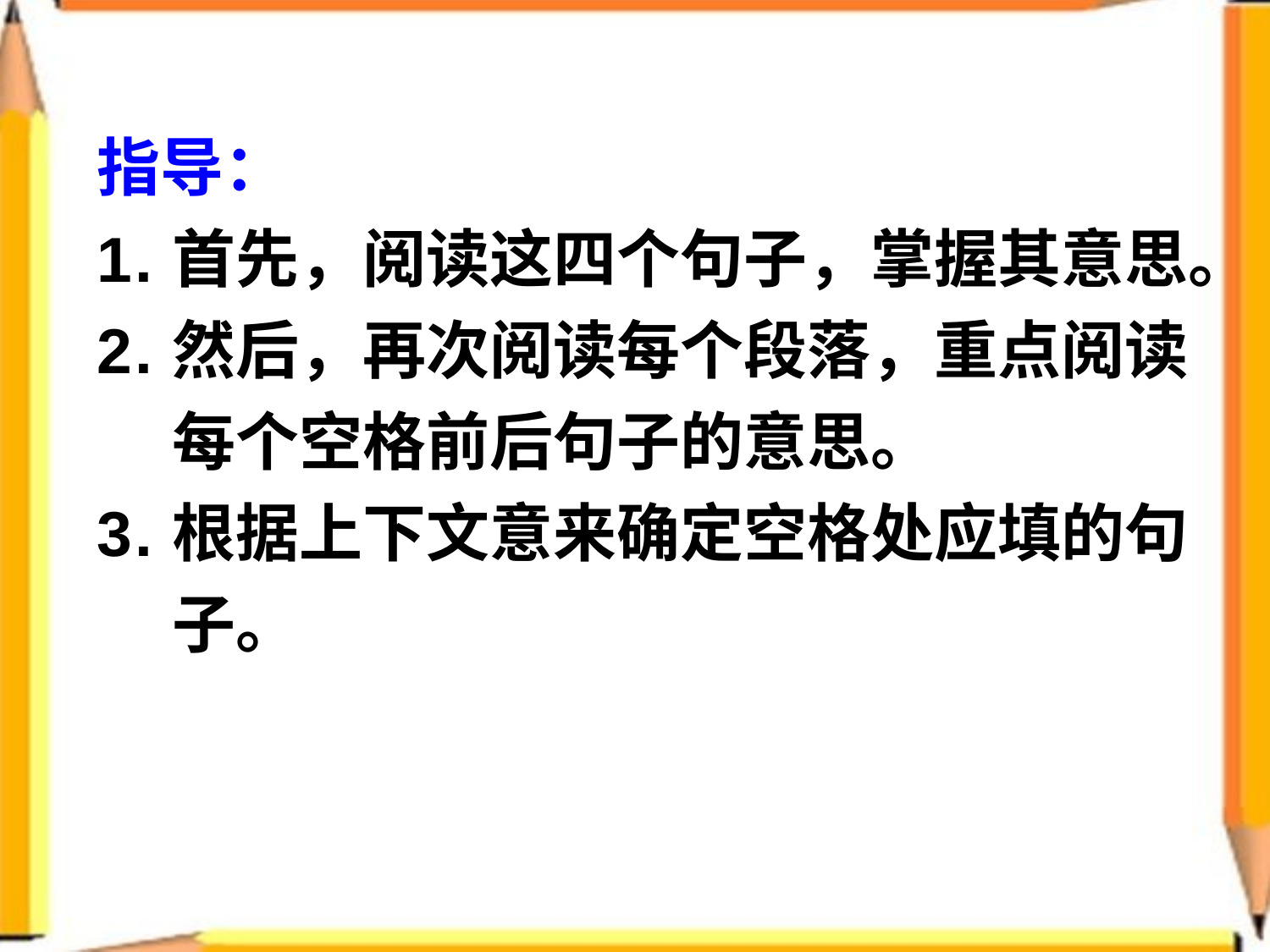

指导：
首先，阅读这四个句子，掌握其意思。
然后，再次阅读每个段落，重点阅读每个空格前后句子的意思。
根据上下文意来确定空格处应填的句子。